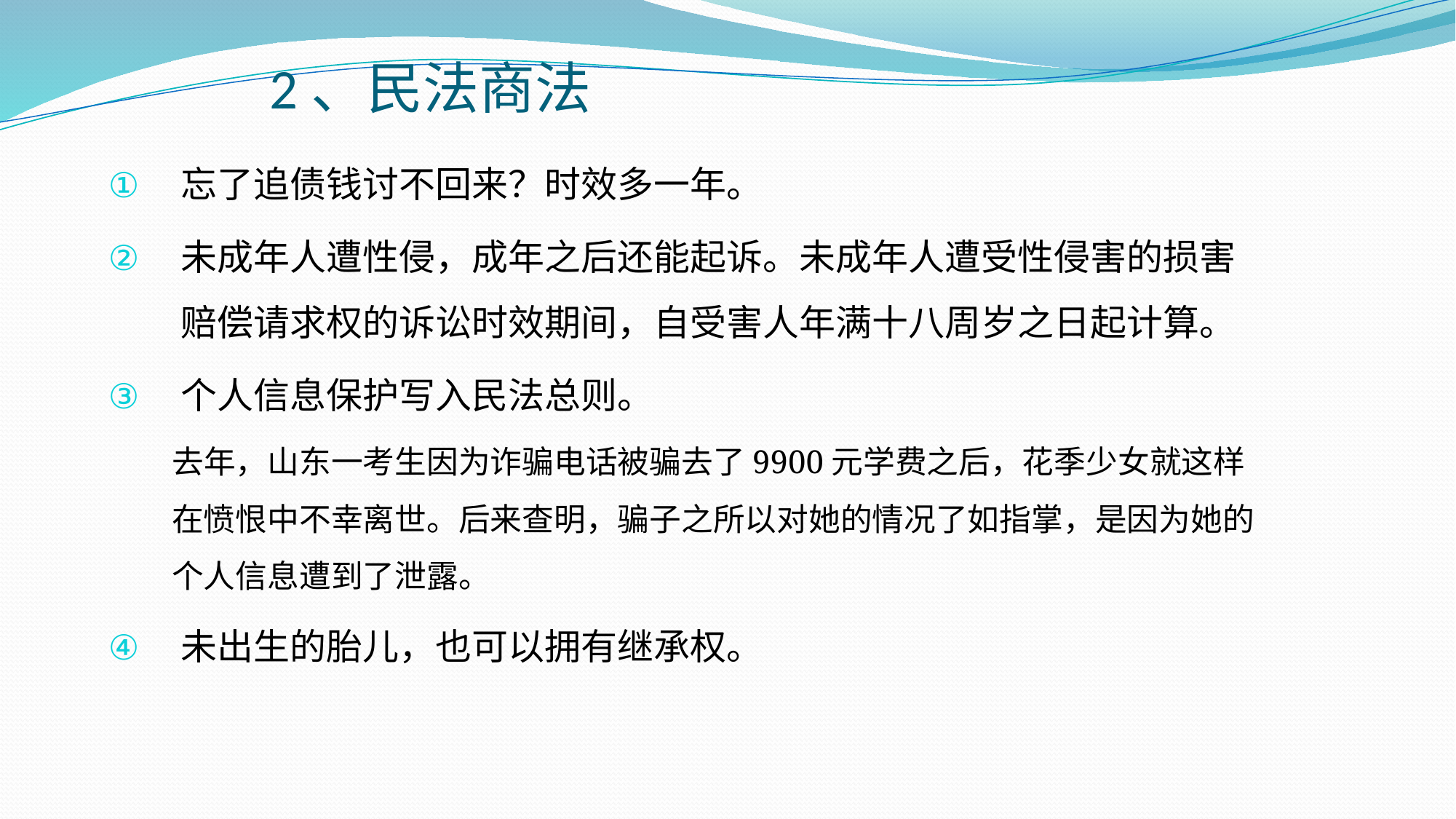

# 2、民法商法
忘了追债钱讨不回来？时效多一年。
未成年人遭性侵，成年之后还能起诉。未成年人遭受性侵害的损害赔偿请求权的诉讼时效期间，自受害人年满十八周岁之日起计算。
个人信息保护写入民法总则。
去年，山东一考生因为诈骗电话被骗去了9900元学费之后，花季少女就这样在愤恨中不幸离世。后来查明，骗子之所以对她的情况了如指掌，是因为她的个人信息遭到了泄露。
未出生的胎儿，也可以拥有继承权。